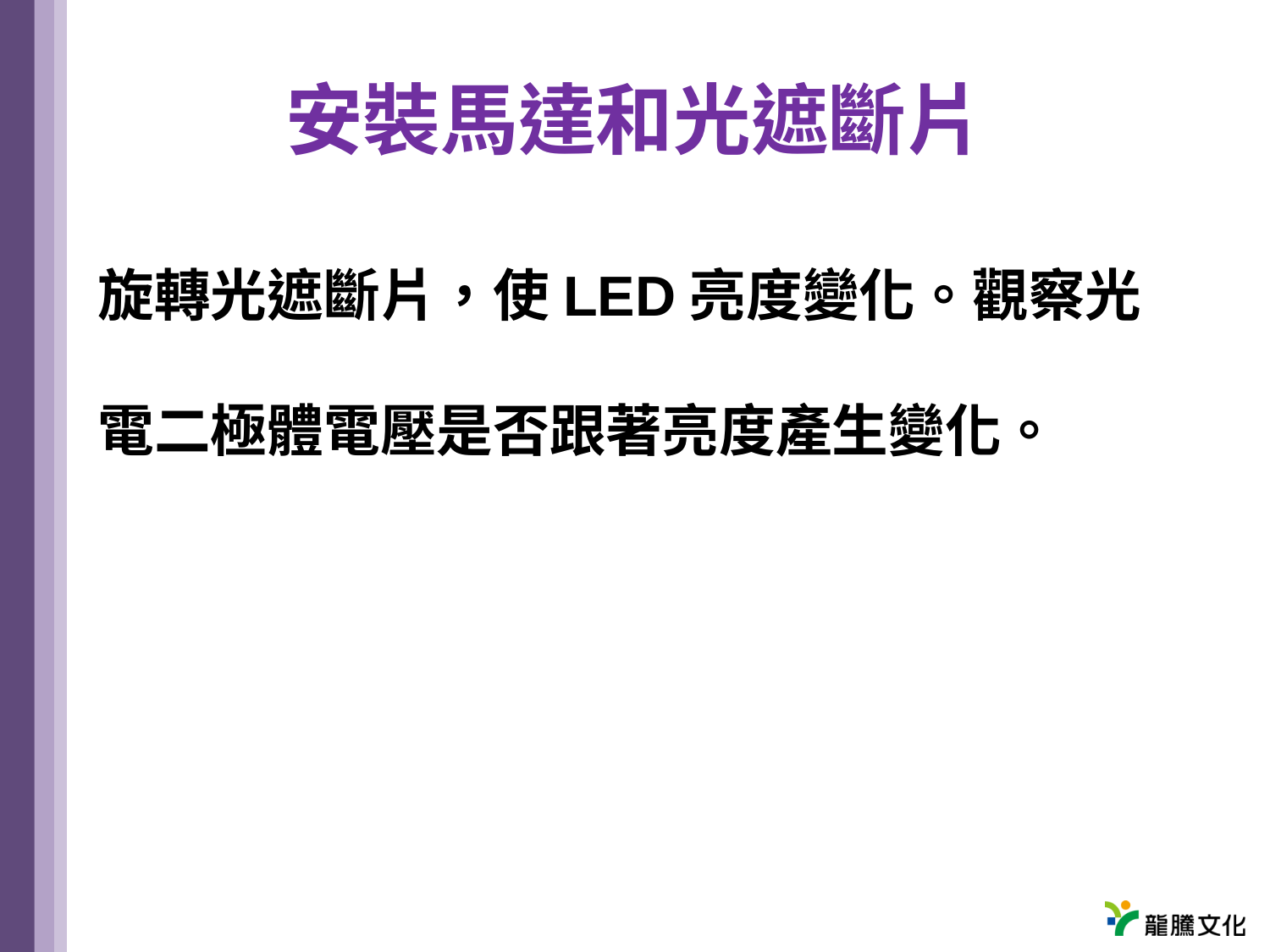

# 安裝馬達和光遮斷片
旋轉光遮斷片，使LED亮度變化。觀察光電二極體電壓是否跟著亮度產生變化。